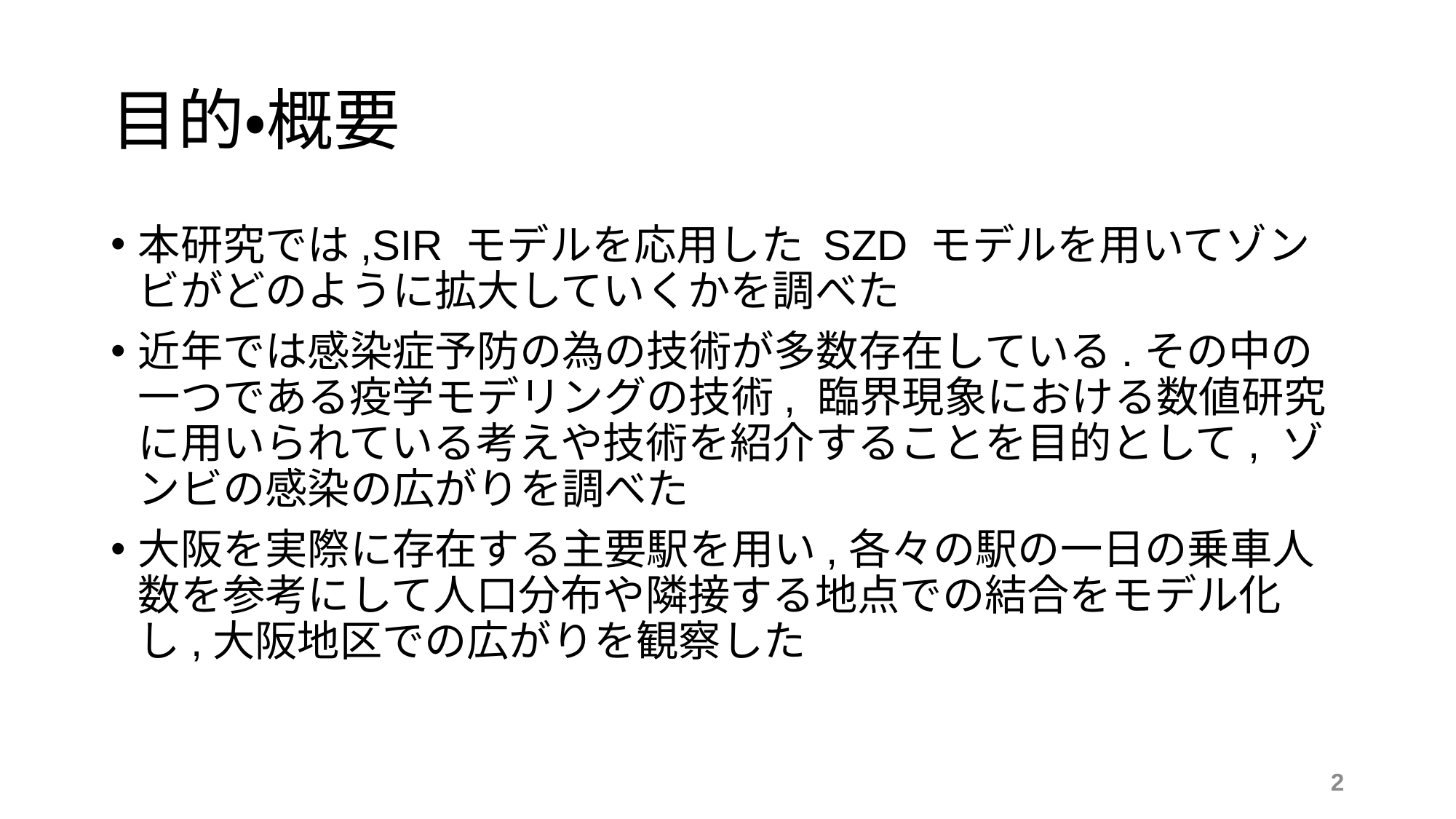

# 目的・概要
本研究では,SIR モデルを応用した SZD モデルを用いてゾンビがどのように拡大していくかを調べた
近年では感染症予防の為の技術が多数存在している.その中の一つである疫学モデリングの技術, 臨界現象における数値研究に用いられている考えや技術を紹介することを目的として, ゾンビの感染の広がりを調べた
大阪を実際に存在する主要駅を用い,各々の駅の一日の乗車人数を参考にして人口分布や隣接する地点での結合をモデル化し,大阪地区での広がりを観察した
2